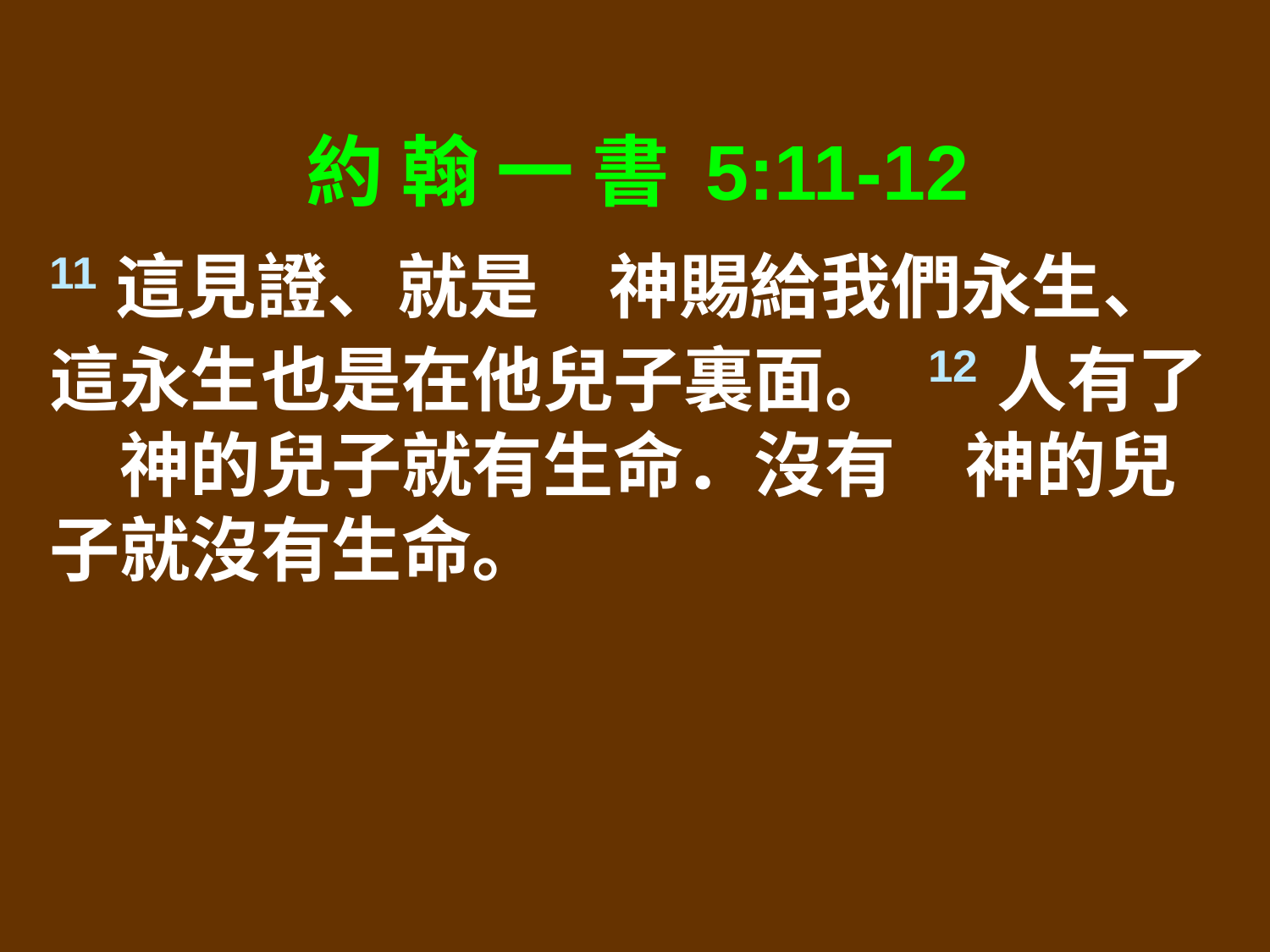

約 翰 一 書 5:11-12
11這見證、就是　神賜給我們永生、這永生也是在他兒子裏面。 12人有了　神的兒子就有生命．沒有　神的兒子就沒有生命。